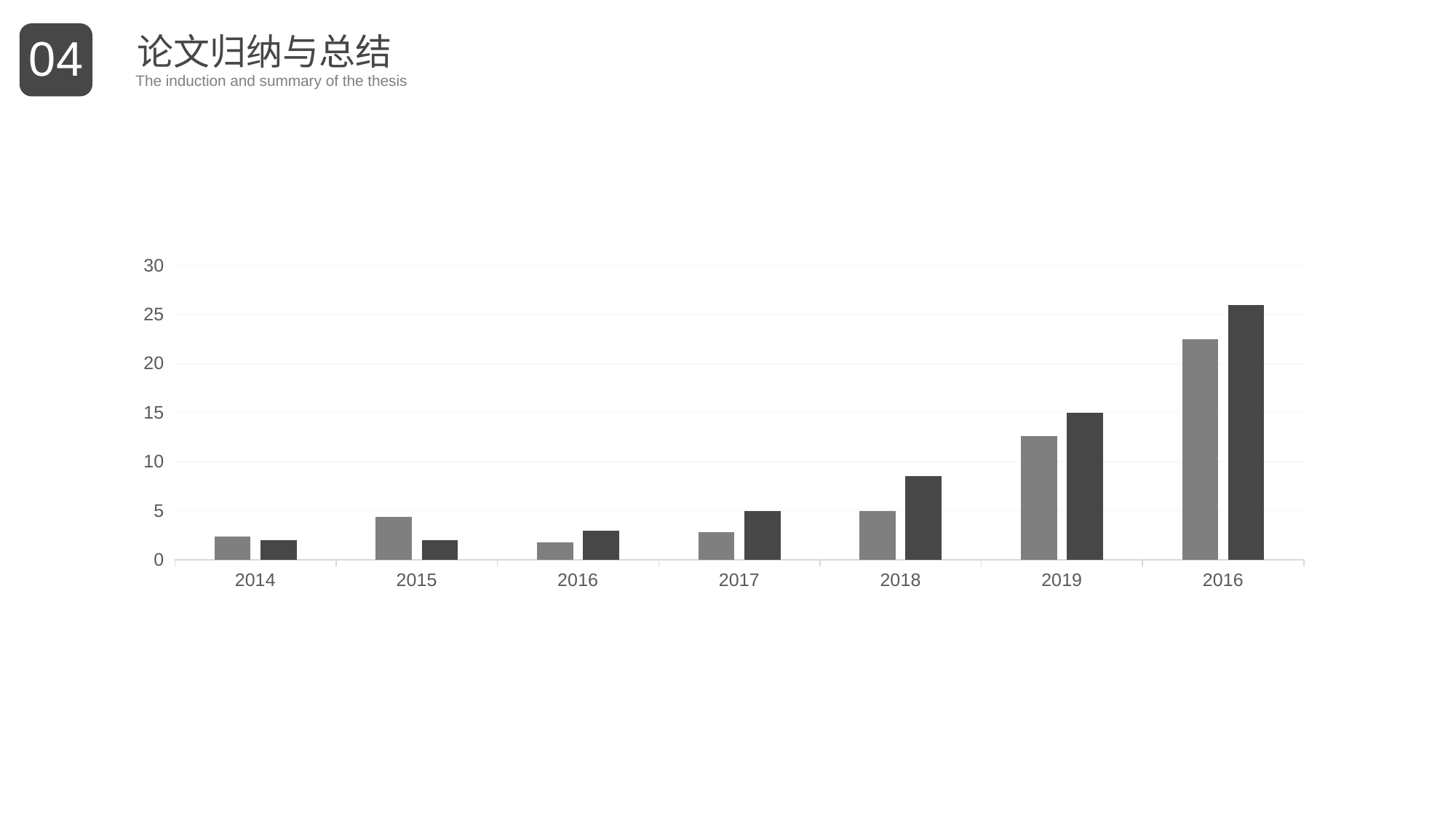

04

论文归纳与总结
The induction and summary of the thesis

### Chart

| Category | Series 2 | Series 3 |
|---|---|---|
| 2014 | 2.4 | 2.0 |
| 2015 | 4.4 | 2.0 |
| 2016 | 1.8 | 3.0 |
| 2017 | 2.8 | 5.0 |
| 2018 | 5.0 | 8.5 |
| 2019 | 12.6 | 15.0 |
| 2016 | 22.5 | 26.0 |